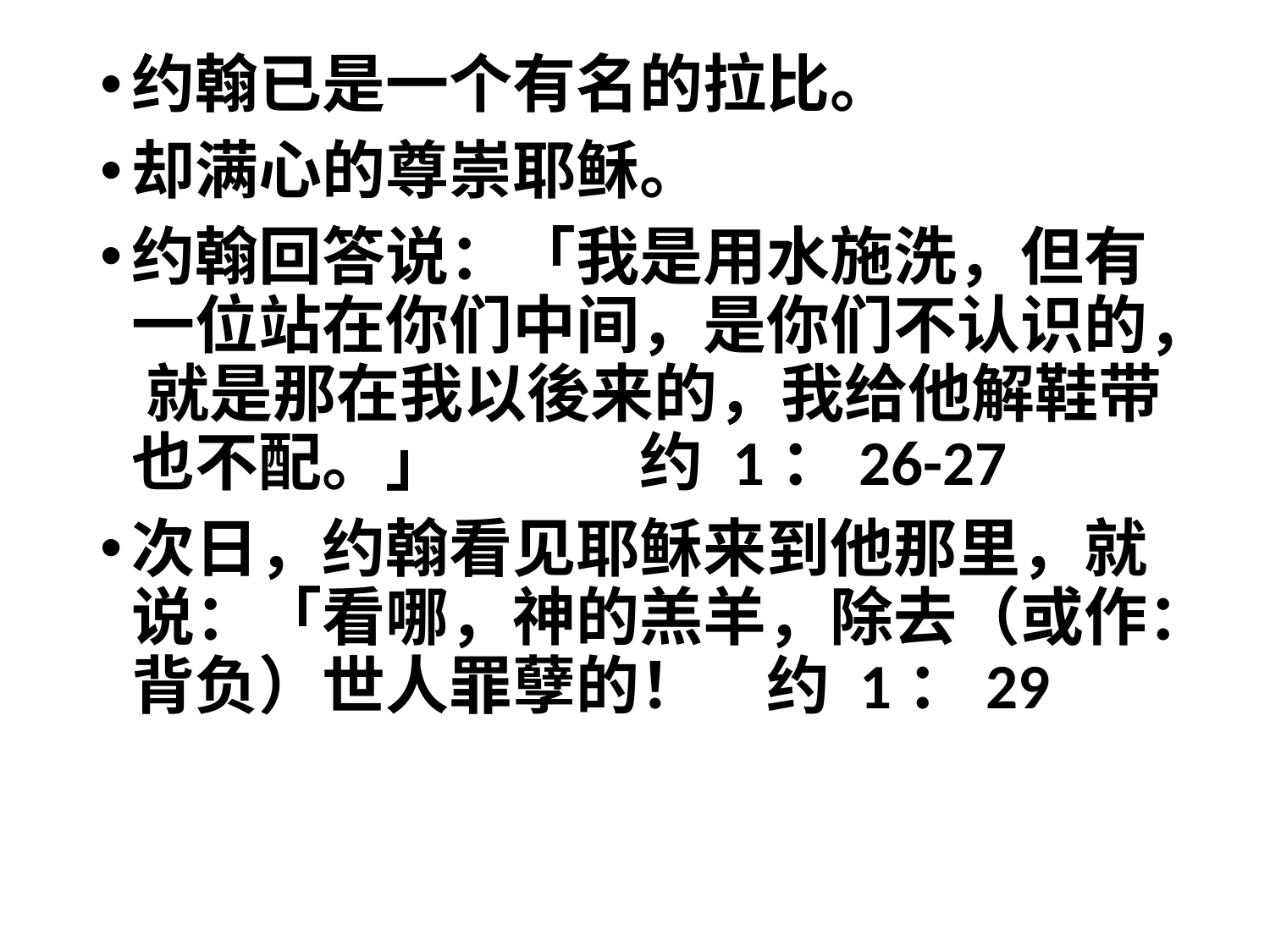

约翰已是一个有名的拉比。
却满心的尊崇耶稣。
约翰回答说：「我是用水施洗，但有一位站在你们中间，是你们不认识的， 就是那在我以後来的，我给他解鞋带也不配。」 		约 1：26-27
次日，约翰看见耶稣来到他那里，就说：「看哪，神的羔羊，除去（或作：背负）世人罪孽的！	约 1：29